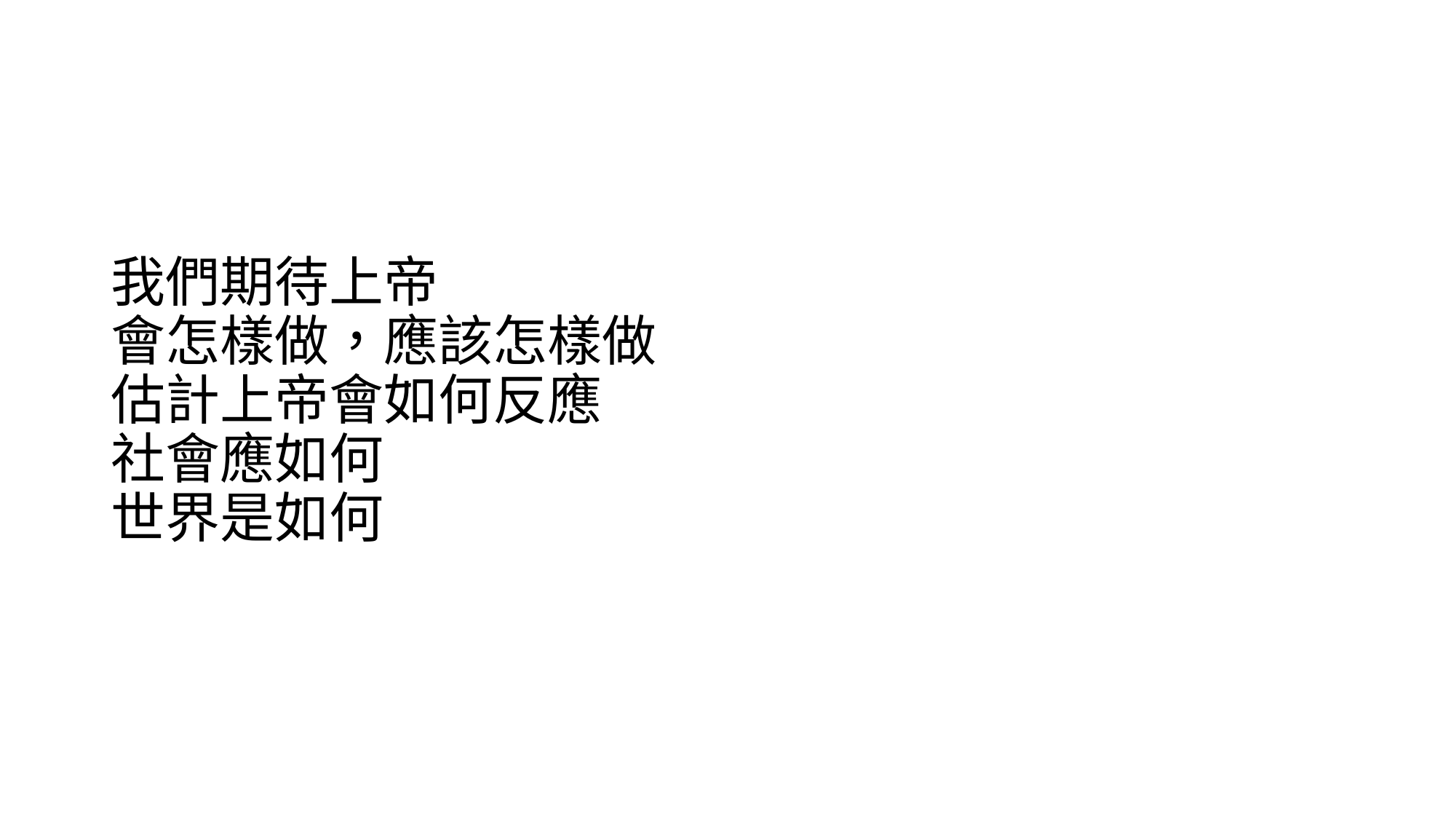

# 我們期待上帝 會怎樣做，應該怎樣做 估計上帝會如何反應 社會應如何 世界是如何